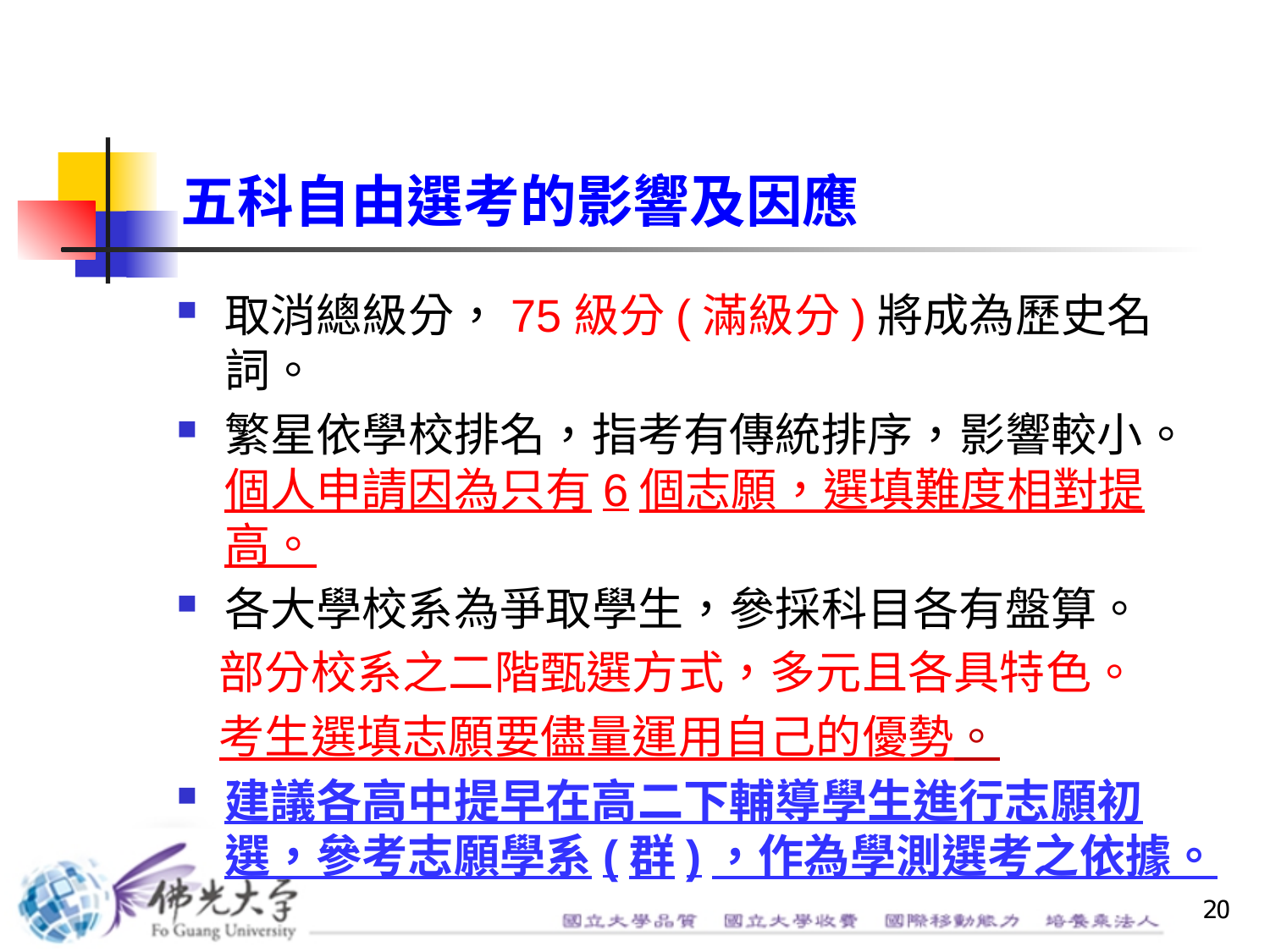

# 五科自由選考的影響及因應
取消總級分，75級分(滿級分)將成為歷史名詞。
繁星依學校排名，指考有傳統排序，影響較小。個人申請因為只有6個志願，選填難度相對提高。
各大學校系為爭取學生，參採科目各有盤算。
   部分校系之二階甄選方式，多元且各具特色。
   考生選填志願要儘量運用自己的優勢。
建議各高中提早在高二下輔導學生進行志願初選，參考志願學系(群)，作為學測選考之依據。

20